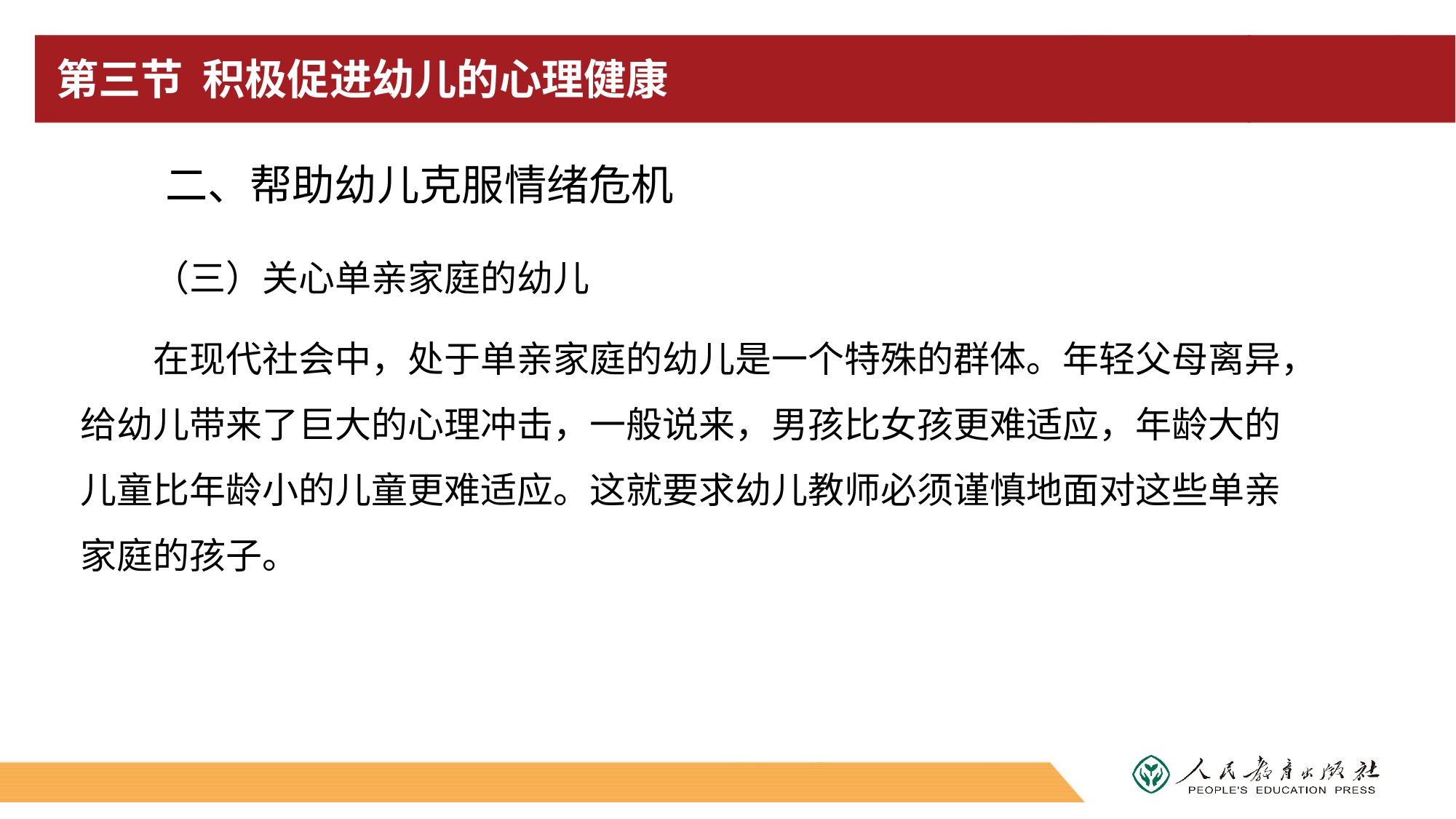

# 第三节  积极促进幼儿的心理健康
二、帮助幼儿克服情绪危机
（三）关心单亲家庭的幼儿
在现代社会中，处于单亲家庭的幼儿是一个特殊的群体。年轻父母离异，给幼儿带来了巨大的心理冲击，一般说来，男孩比女孩更难适应，年龄大的儿童比年龄小的儿童更难适应。这就要求幼儿教师必须谨慎地面对这些单亲家庭的孩子。